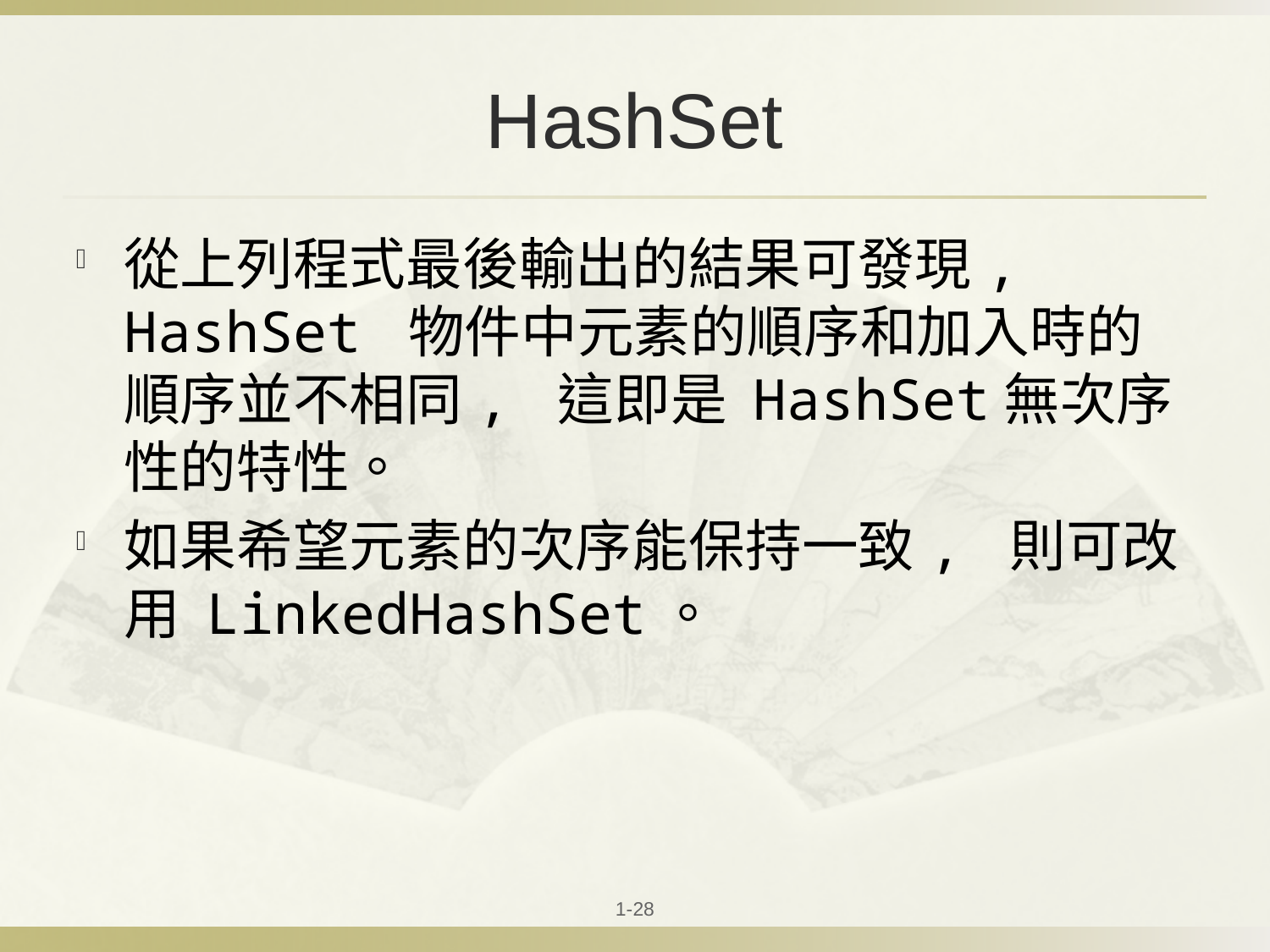

# HashSet
從上列程式最後輸出的結果可發現, HashSet 物件中元素的順序和加入時的順序並不相同, 這即是 HashSet無次序性的特性。
如果希望元素的次序能保持一致, 則可改用 LinkedHashSet。
1-28